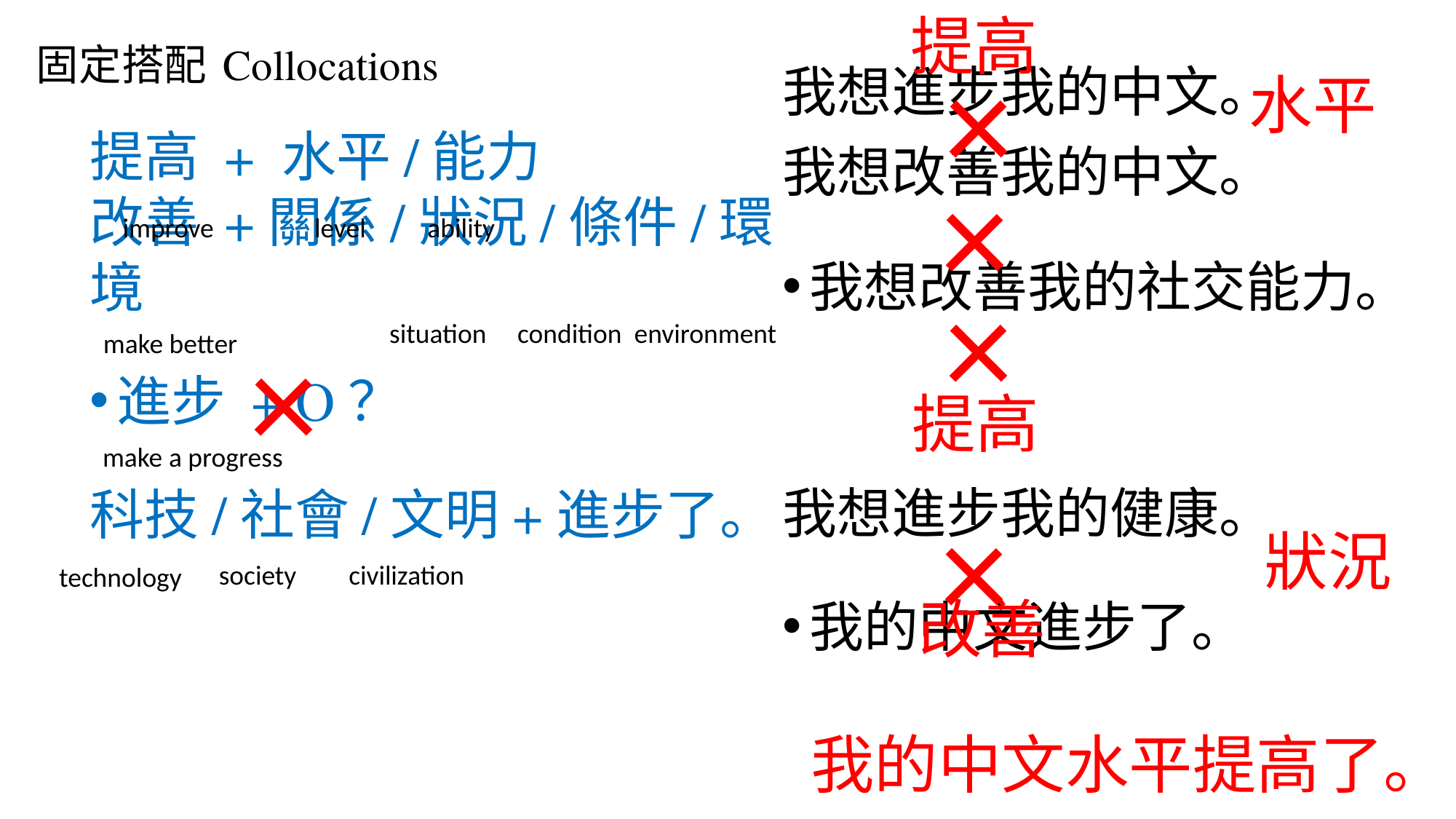

提高
# 固定搭配 Collocations
×
我想進步我的中文。
我想改善我的中文。
我想改善我的社交能力。

我想進步我的健康。
我的中文進步了。
水平
提高 + 水平/能力
改善 +關係/狀況/條件/環境
進步 + O？
科技/社會/文明+進步了。
×
improve
level          ability
×
×
situation     condition  environment
make better
提高
make a progress
×
狀況
society
civilization
technology
改善
我的中文水平提高了。